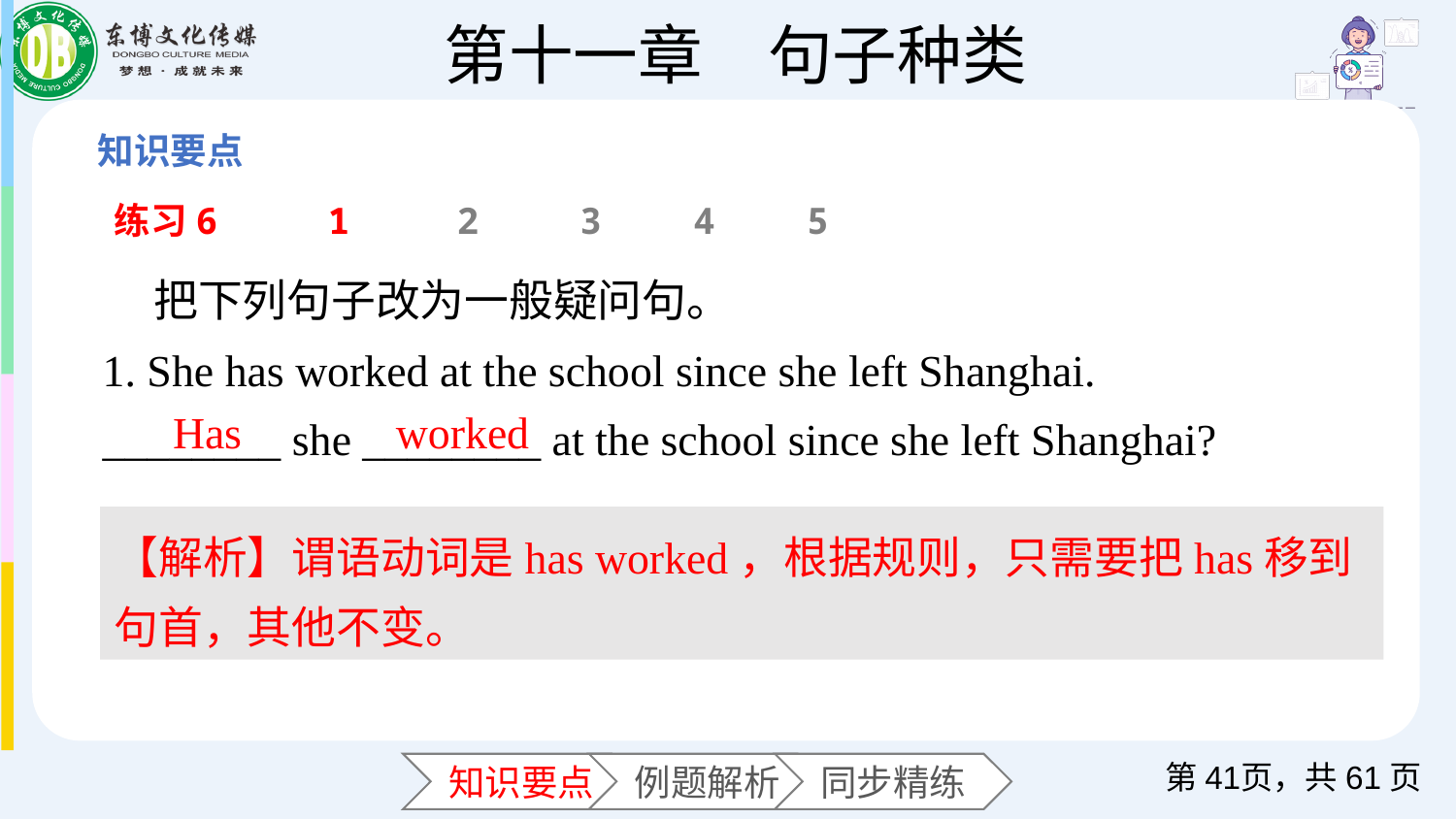

练习6
1
2
3
4
5
    把下列句子改为一般疑问句。
1. She has worked at the school since she left Shanghai.
________ she ________ at the school since she left Shanghai?
Has
worked
【解析】谓语动词是has worked，根据规则，只需要把has移到句首，其他不变。